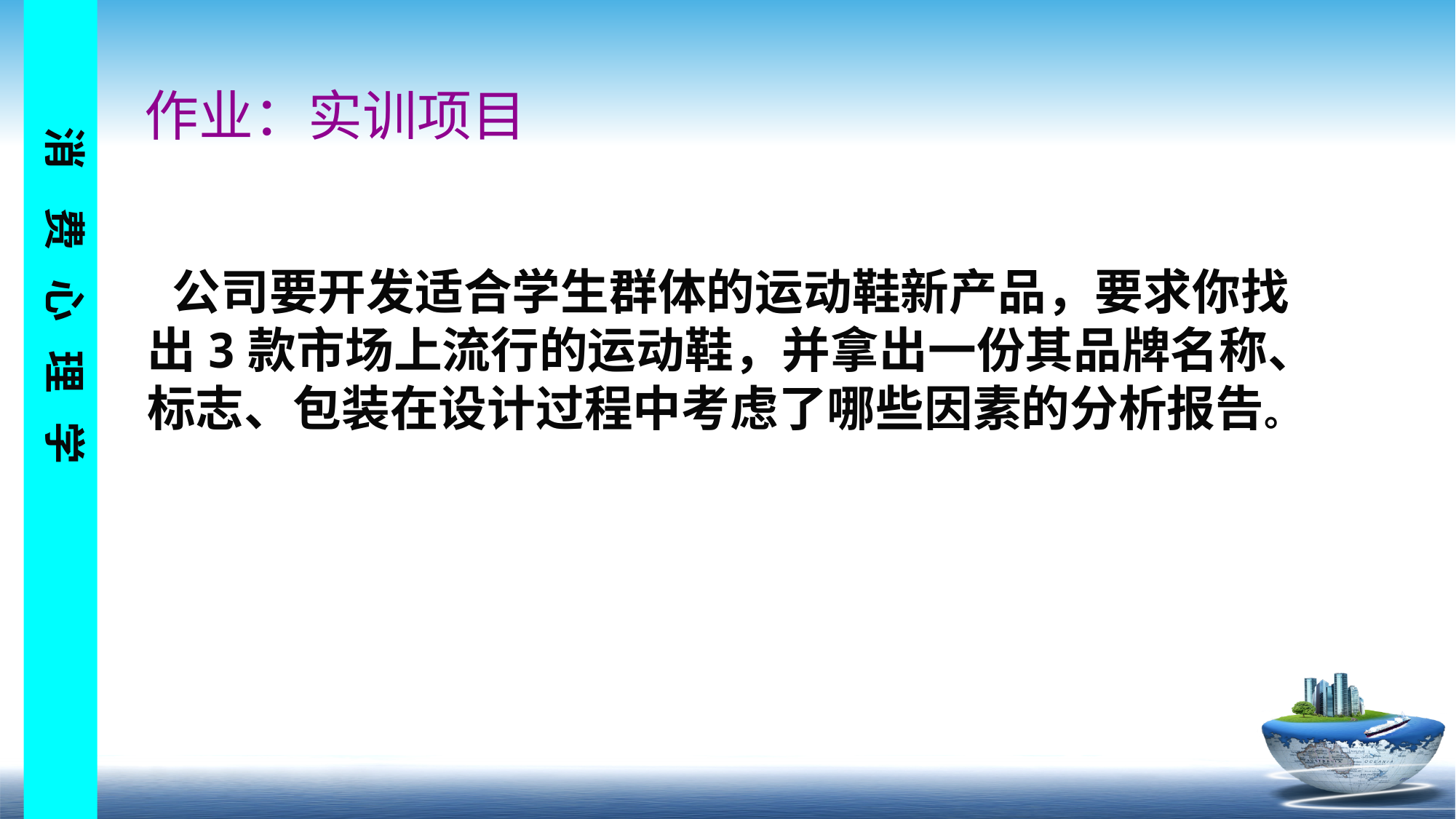

作业：实训项目
  公司要开发适合学生群体的运动鞋新产品，要求你找出3款市场上流行的运动鞋，并拿出一份其品牌名称、标志、包装在设计过程中考虑了哪些因素的分析报告。